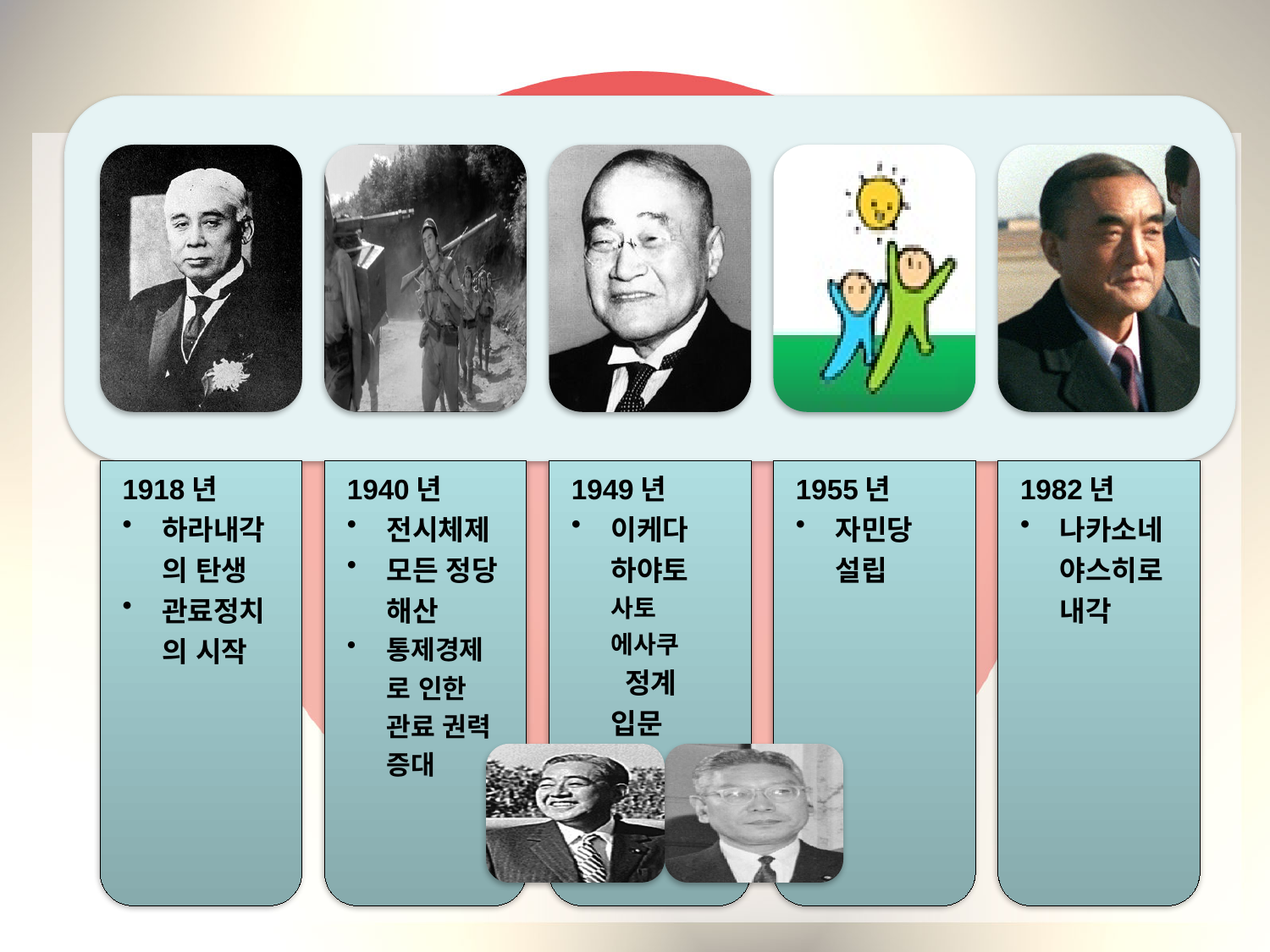

#
1940년
하라내각의 탄생
나카소네 야스히로 내각
관료정치의 시작
모든 정당 해산
통제경제로 인한 관료 권력 증대
1949년
이케다    하야토    사토 에사쿠          정계 입문
1955년
1918년
자민당     설립
1982년
전시체제